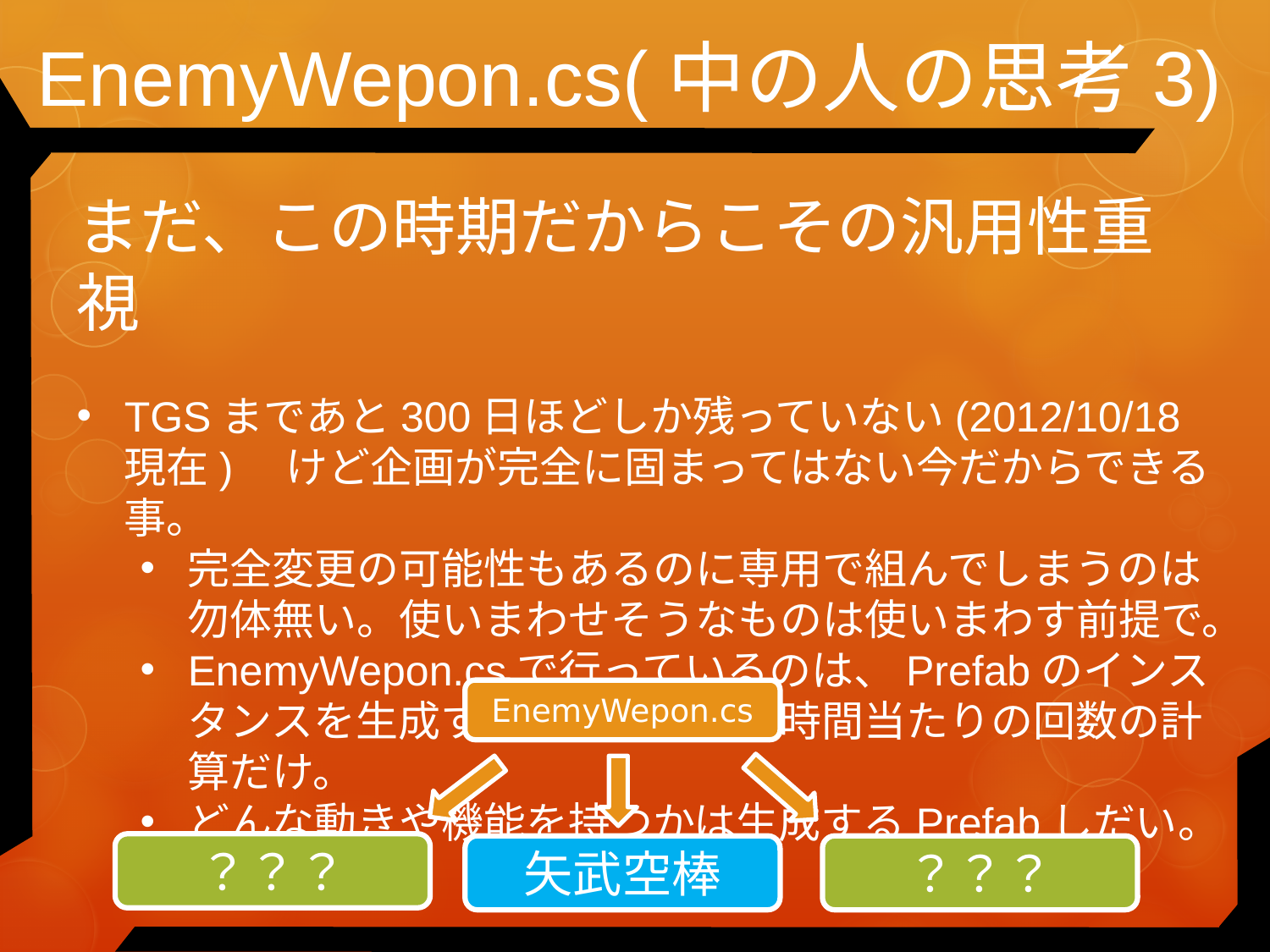

# EnemyWepon.cs(中の人の思考3)
まだ、この時期だからこその汎用性重視

TGSまであと300日ほどしか残っていない(2012/10/18現在)　けど企画が完全に固まってはない今だからできる事。
完全変更の可能性もあるのに専用で組んでしまうのは勿体無い。使いまわせそうなものは使いまわす前提で。
EnemyWepon.csで行っているのは、Prefabのインスタンスを生成する位置と角度と時間当たりの回数の計算だけ。
どんな動きや機能を持つかは生成するPrefabしだい。

EnemyWepon.cs

？？？
矢武空棒
？？？